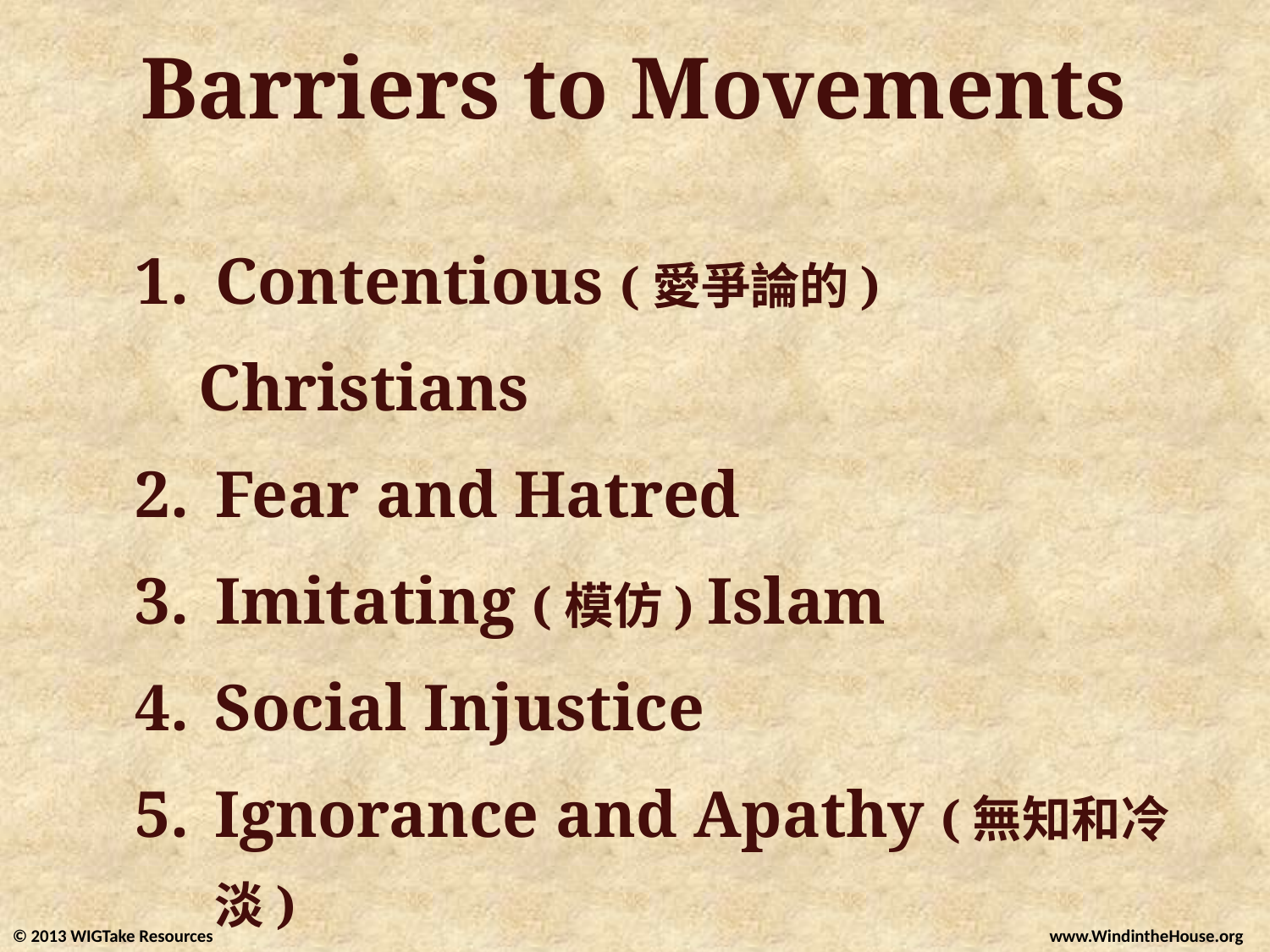

Barriers to Movements

1.	 Contentious (愛爭論的) Christians
2.	 Fear and Hatred
3.	 Imitating (模仿) Islam
4.	Social Injustice
5.	Ignorance and Apathy (無知和冷淡)
© 2013 WIGTake Resources
www.WindintheHouse.org